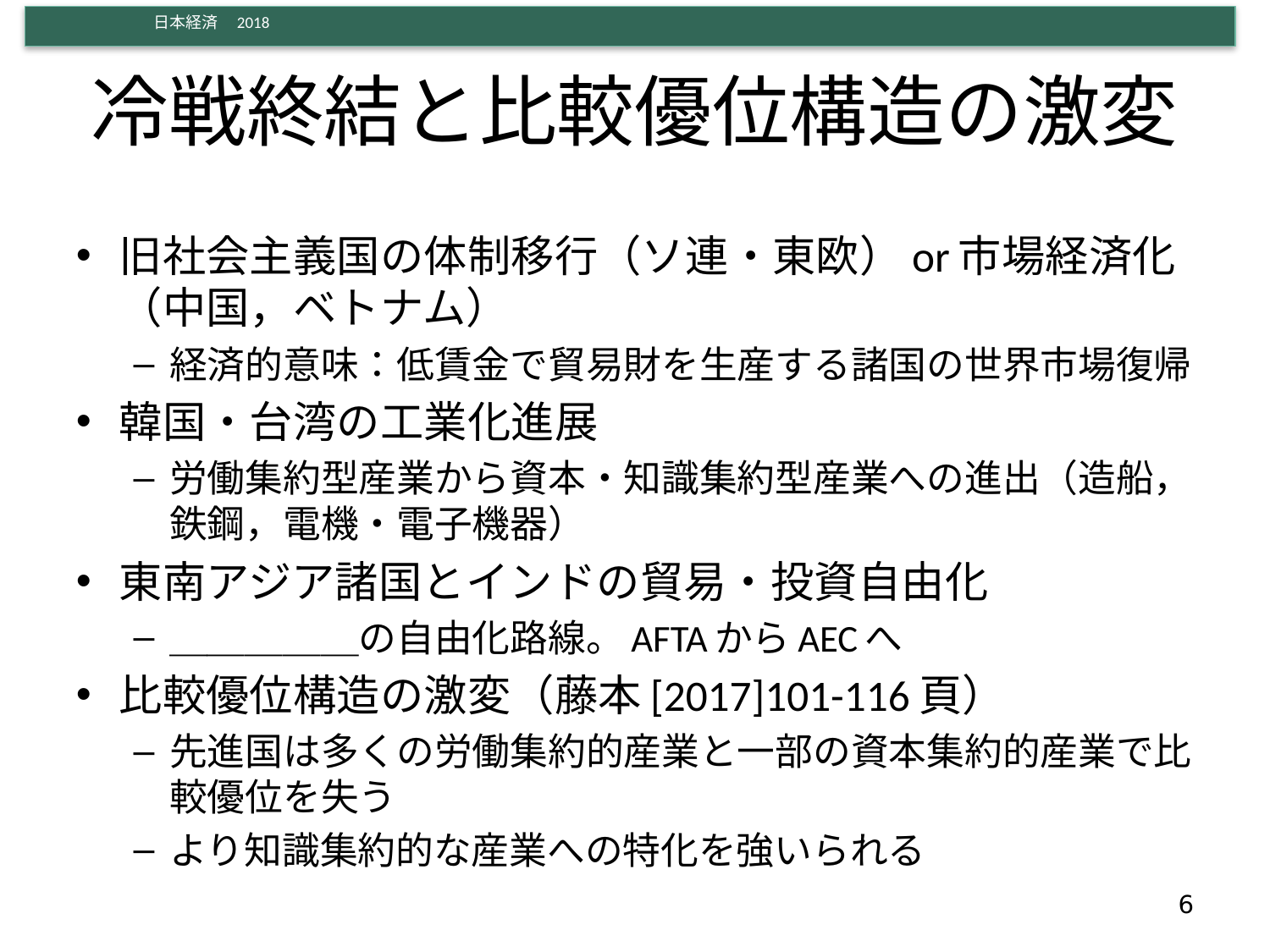

# 冷戦終結と比較優位構造の激変
旧社会主義国の体制移行（ソ連・東欧）or市場経済化（中国，ベトナム）
経済的意味：低賃金で貿易財を生産する諸国の世界市場復帰
韓国・台湾の工業化進展
労働集約型産業から資本・知識集約型産業への進出（造船，鉄鋼，電機・電子機器）
東南アジア諸国とインドの貿易・投資自由化
＿＿＿＿＿の自由化路線。AFTAからAECへ
比較優位構造の激変（藤本[2017]101-116頁）
先進国は多くの労働集約的産業と一部の資本集約的産業で比較優位を失う
より知識集約的な産業への特化を強いられる
6